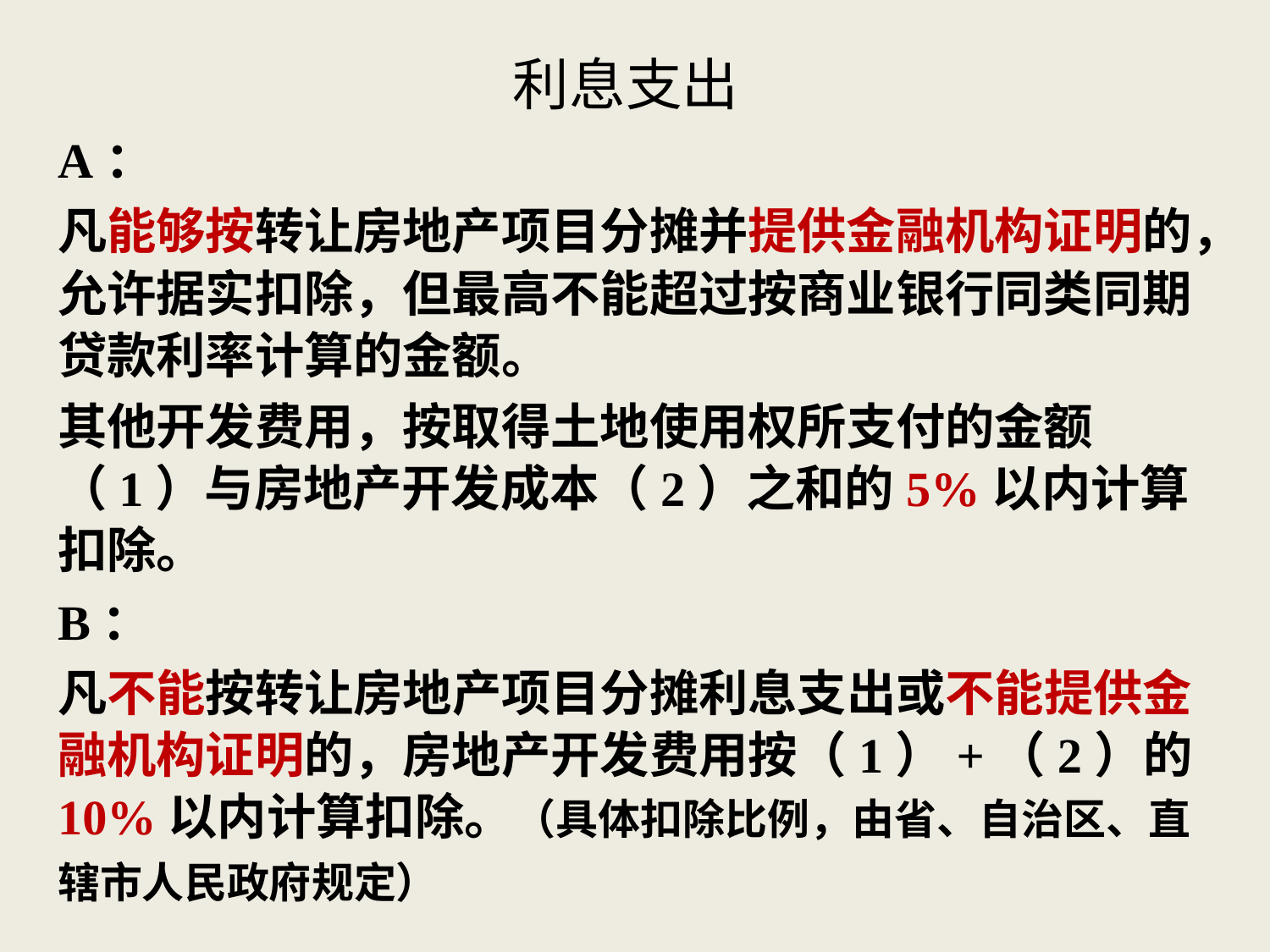

利息支出
A：
凡能够按转让房地产项目分摊并提供金融机构证明的，允许据实扣除，但最高不能超过按商业银行同类同期贷款利率计算的金额。
其他开发费用，按取得土地使用权所支付的金额（1）与房地产开发成本（2）之和的5%以内计算扣除。
B：
凡不能按转让房地产项目分摊利息支出或不能提供金融机构证明的，房地产开发费用按（1）+（2）的10%以内计算扣除。（具体扣除比例，由省、自治区、直辖市人民政府规定）